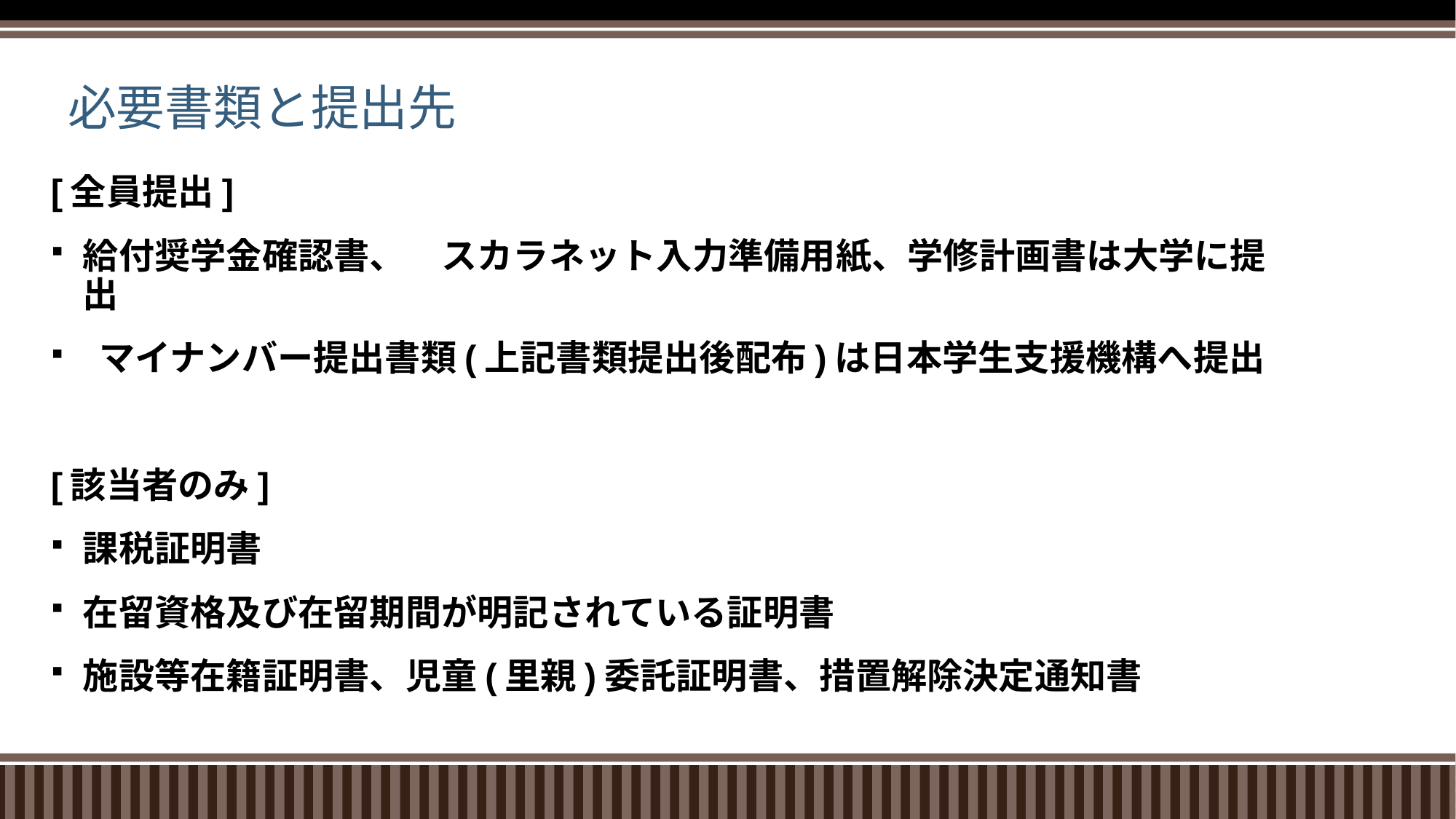

# 必要書類と提出先
[全員提出]
給付奨学金確認書、　スカラネット入力準備用紙、学修計画書は大学に提出
 マイナンバー提出書類(上記書類提出後配布)は日本学生支援機構へ提出

[該当者のみ]
課税証明書
在留資格及び在留期間が明記されている証明書
施設等在籍証明書、児童(里親)委託証明書、措置解除決定通知書